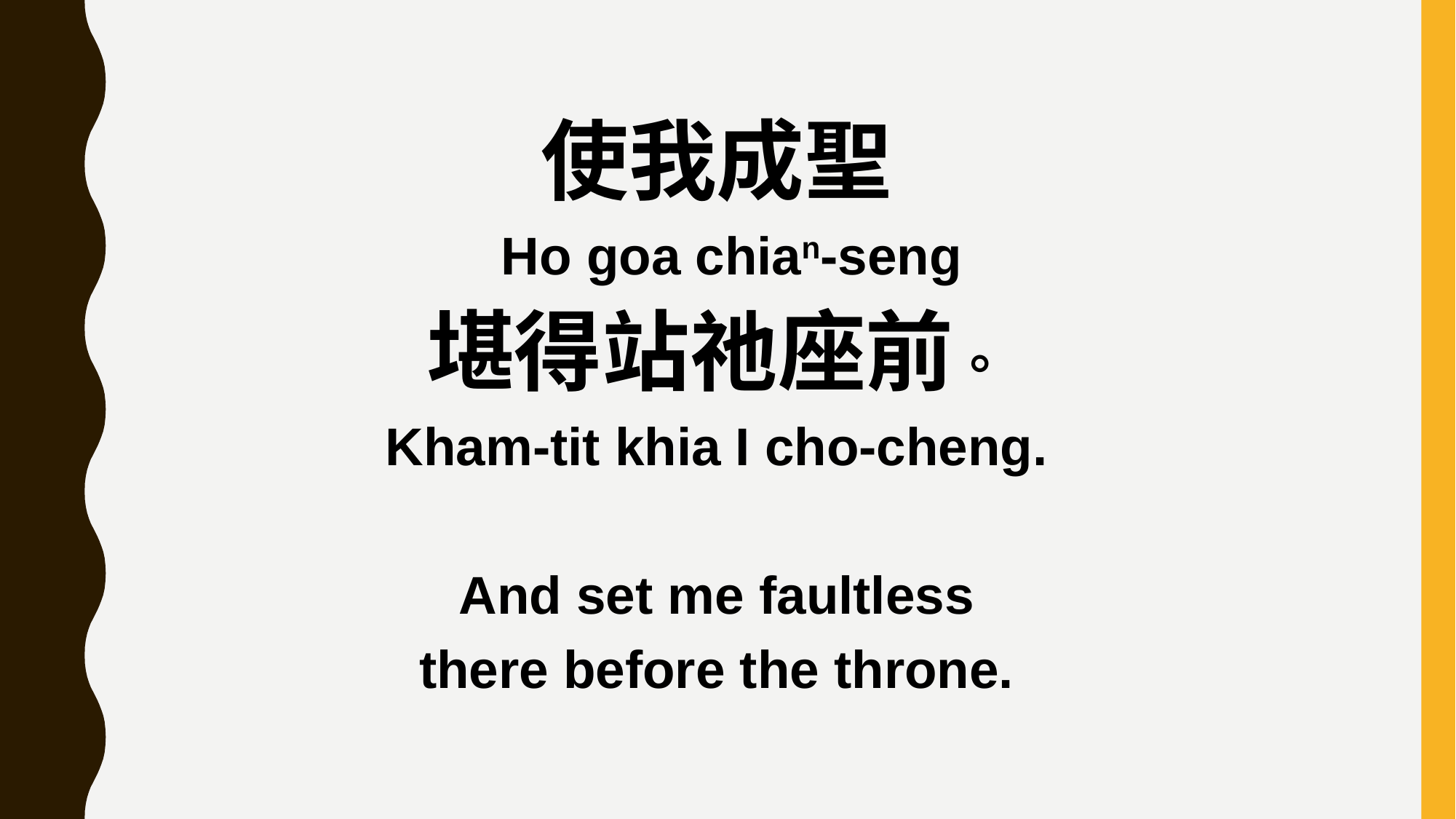

使我成聖
  Ho goa chian-seng
堪得站祂座前。
Kham-tit khia I cho-cheng.

And set me faultless
there before the throne.